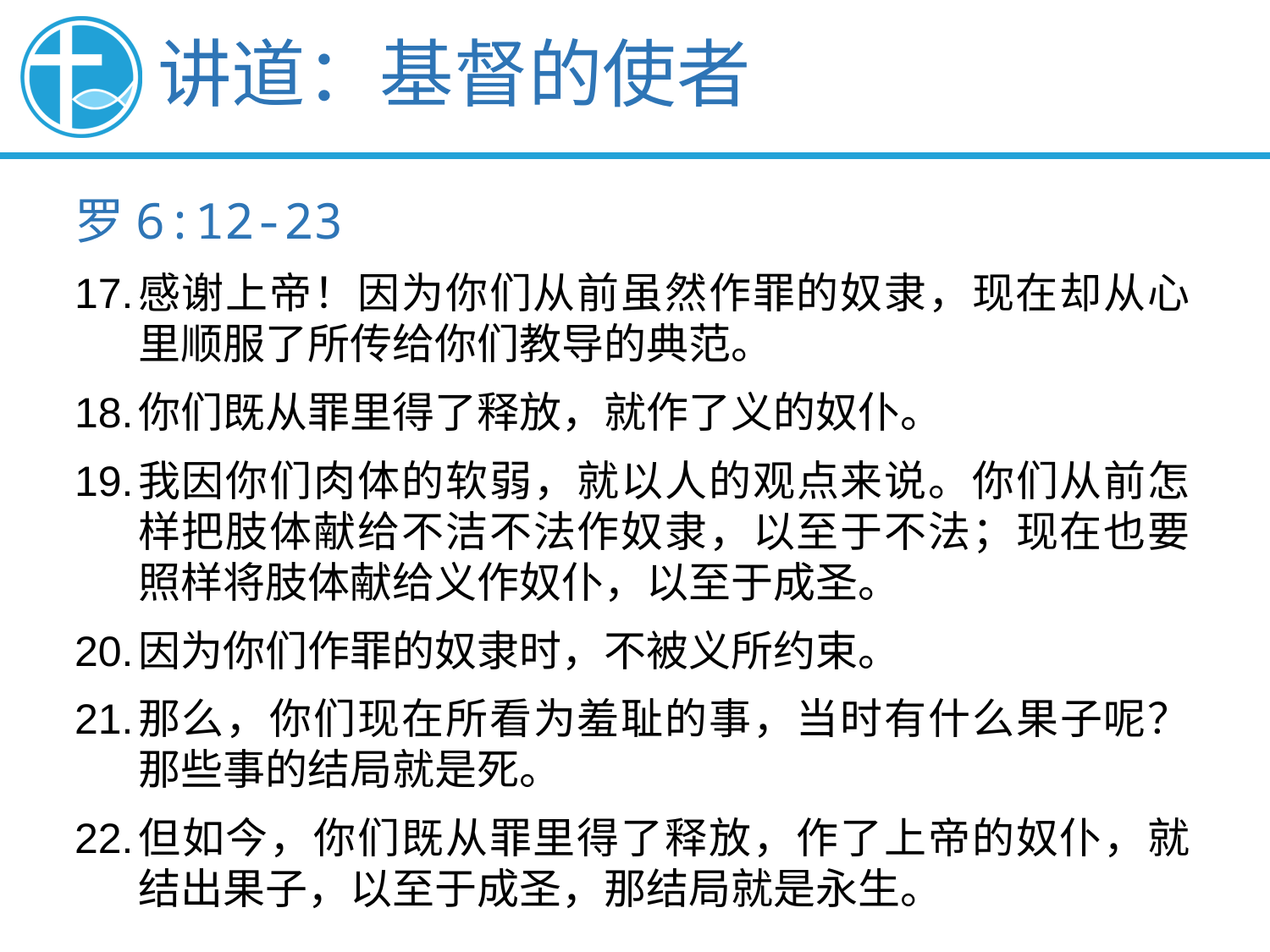

讲道：基督的使者
罗6:12-23
感谢上帝！因为你们从前虽然作罪的奴隶，现在却从心里顺服了所传给你们教导的典范。
你们既从罪里得了释放，就作了义的奴仆。
我因你们肉体的软弱，就以人的观点来说。你们从前怎样把肢体献给不洁不法作奴隶，以至于不法；现在也要照样将肢体献给义作奴仆，以至于成圣。
因为你们作罪的奴隶时，不被义所约束。
那么，你们现在所看为羞耻的事，当时有什么果子呢？那些事的结局就是死。
但如今，你们既从罪里得了释放，作了上帝的奴仆，就结出果子，以至于成圣，那结局就是永生。